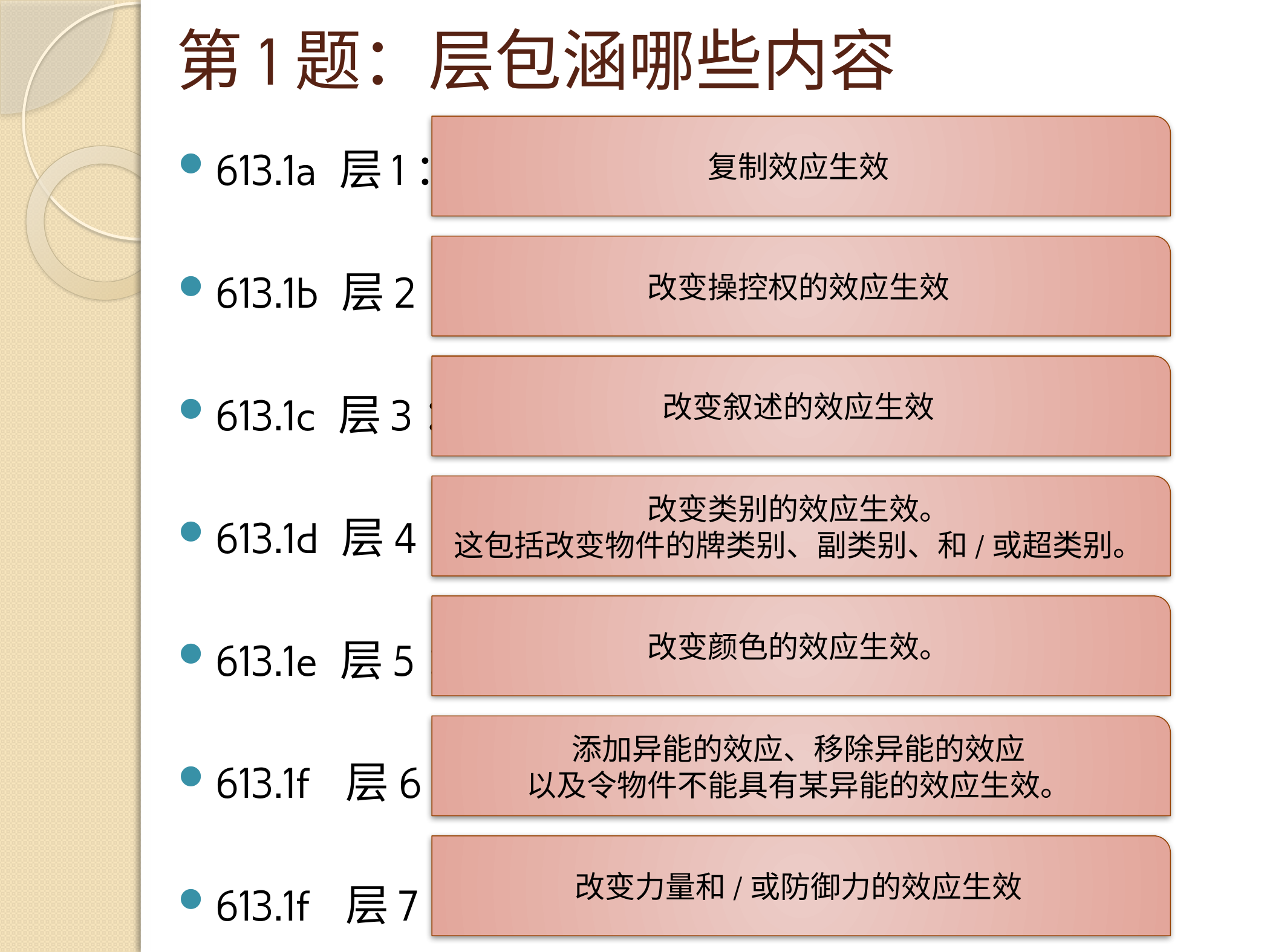

# 第1题：层包涵哪些内容
复制效应生效
613.1a 层1：

613.1b 层2：

613.1c 层3：

613.1d 层4：

613.1e 层5：

613.1f  层6：

613.1f  层7：
改变操控权的效应生效
改变叙述的效应生效
改变类别的效应生效。
这包括改变物件的牌类别、副类别、和/或超类别。
改变颜色的效应生效。
添加异能的效应、移除异能的效应
以及令物件不能具有某异能的效应生效。
改变力量和/或防御力的效应生效